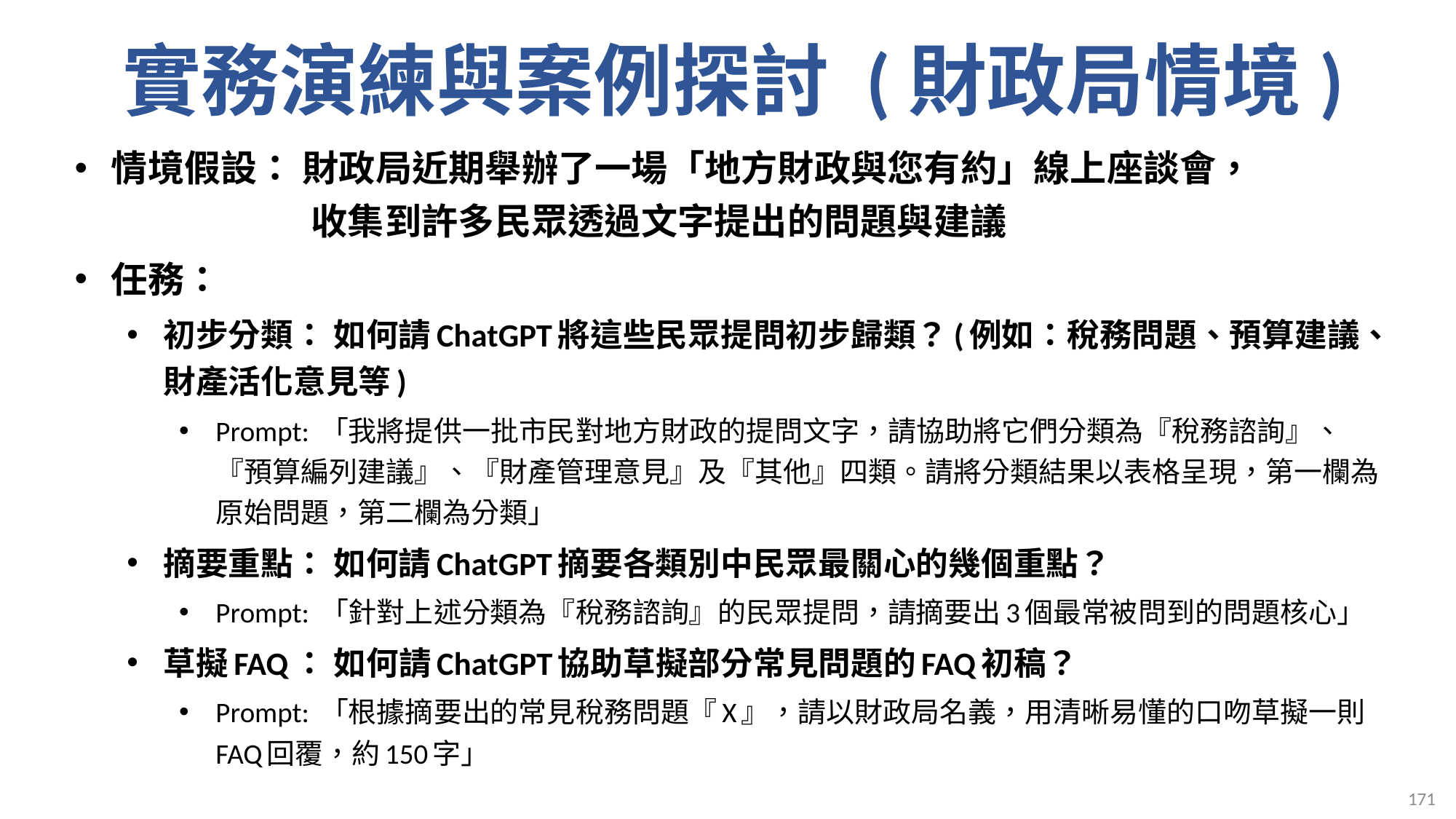

# 實務演練與案例探討 (財政局情境)
情境假設： 財政局近期舉辦了一場「地方財政與您有約」線上座談會，
                        收集到許多民眾透過文字提出的問題與建議
任務：
初步分類： 如何請ChatGPT將這些民眾提問初步歸類？(例如：稅務問題、預算建議、財產活化意見等)
Prompt: 「我將提供一批市民對地方財政的提問文字，請協助將它們分類為『稅務諮詢』、『預算編列建議』、『財產管理意見』及『其他』四類。請將分類結果以表格呈現，第一欄為原始問題，第二欄為分類」
摘要重點： 如何請ChatGPT摘要各類別中民眾最關心的幾個重點？
Prompt: 「針對上述分類為『稅務諮詢』的民眾提問，請摘要出3個最常被問到的問題核心」
草擬FAQ： 如何請ChatGPT協助草擬部分常見問題的FAQ初稿？
Prompt: 「根據摘要出的常見稅務問題『X』，請以財政局名義，用清晰易懂的口吻草擬一則FAQ回覆，約150字」
171